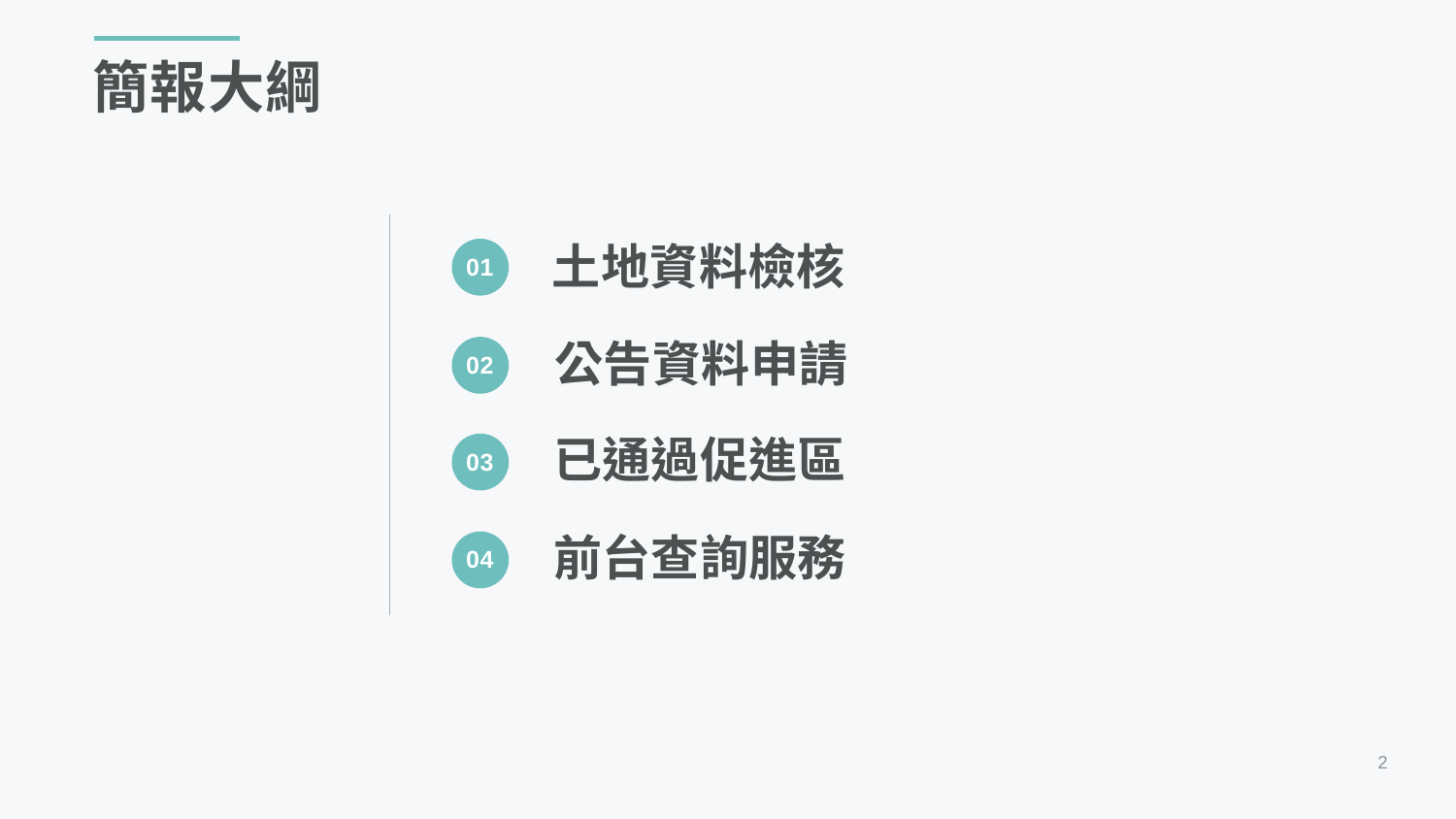

簡報大綱

01
土地資料檢核

02
公告資料申請

03
已通過促進區

04
前台查詢服務